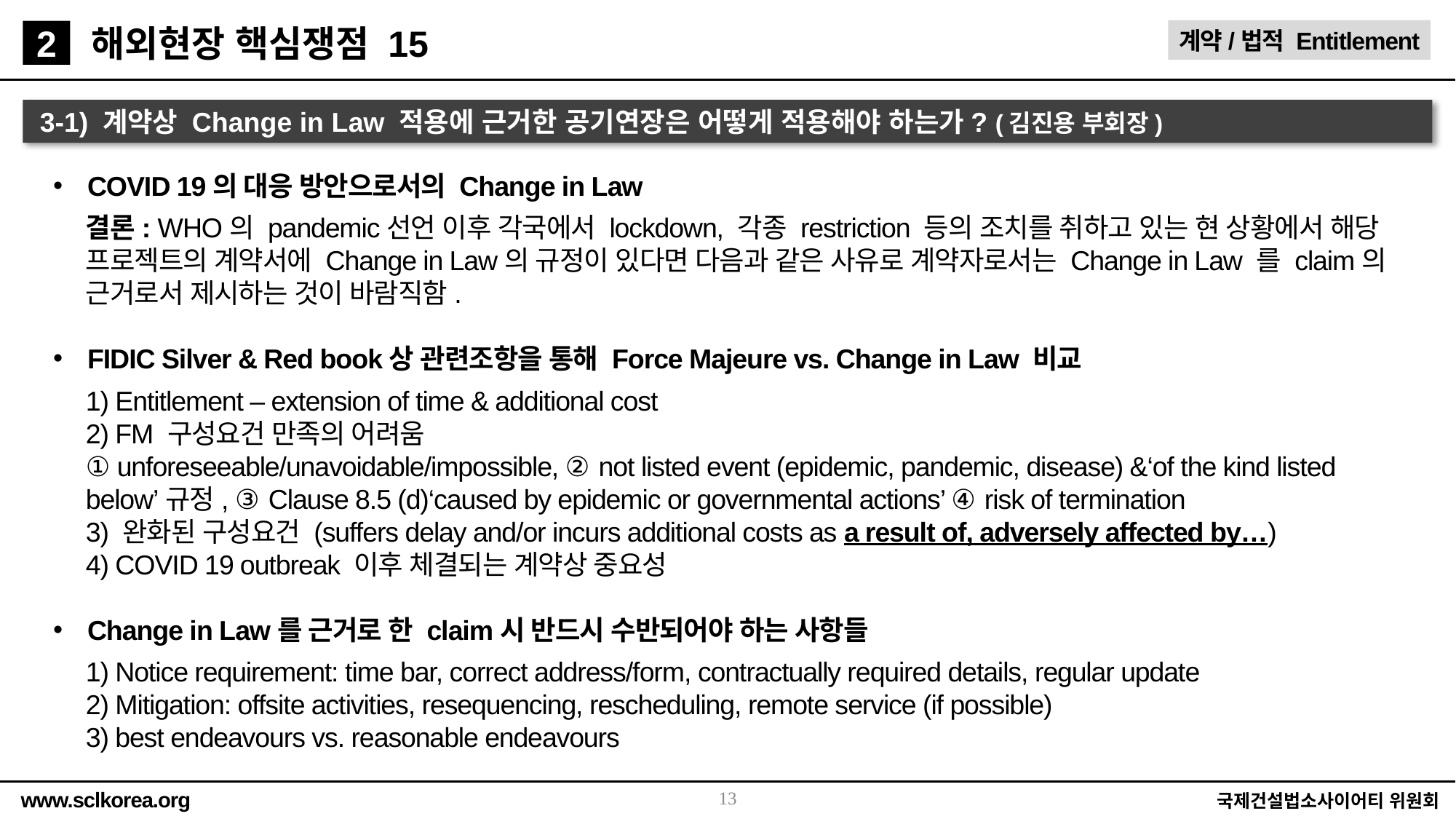

해외현장 핵심쟁점 15
계약/법적 Entitlement
2
3-1) 계약상 Change in Law 적용에 근거한 공기연장은 어떻게 적용해야 하는가? (김진용 부회장)
COVID 19의 대응 방안으로서의 Change in Law
결론: WHO의 pandemic선언 이후 각국에서 lockdown, 각종 restriction 등의 조치를 취하고 있는 현 상황에서 해당 프로젝트의 계약서에 Change in Law의 규정이 있다면 다음과 같은 사유로 계약자로서는 Change in Law 를 claim의 근거로서 제시하는 것이 바람직함.

FIDIC Silver & Red book상 관련조항을 통해 Force Majeure vs. Change in Law 비교
1) Entitlement – extension of time & additional cost
2) FM 구성요건 만족의 어려움
① unforeseeable/unavoidable/impossible, ② not listed event (epidemic, pandemic, disease) &‘of the kind listed below’규정, ③ Clause 8.5 (d)‘caused by epidemic or governmental actions’ ④ risk of termination
3) 완화된 구성요건 (suffers delay and/or incurs additional costs as a result of, adversely affected by…)
4) COVID 19 outbreak 이후 체결되는 계약상 중요성

Change in Law를 근거로 한 claim시 반드시 수반되어야 하는 사항들
1) Notice requirement: time bar, correct address/form, contractually required details, regular update
2) Mitigation: offsite activities, resequencing, rescheduling, remote service (if possible)
3) best endeavours vs. reasonable endeavours
13